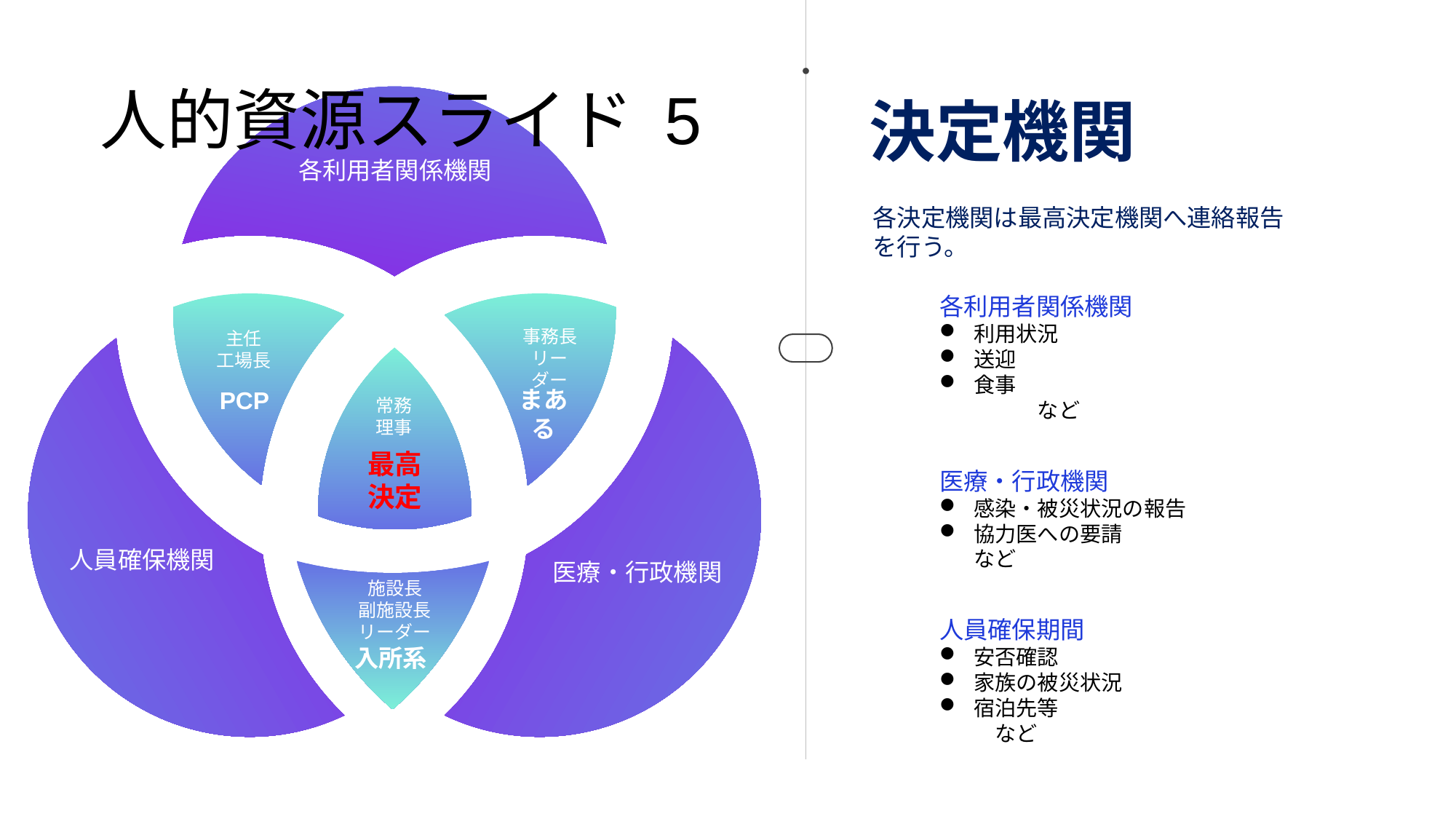

# 人的資源スライド 5

決定機関
各利用者関係機関
各決定機関は最高決定機関へ連絡報告を行う。
各利用者関係機関
利用状況
送迎
食事　　　　　　　　　　　　　など

事務長
リーダー
主任
工場長

まある
PCP
常務
理事
最高
決定
医療・行政機関
感染・被災状況の報告
協力医への要請　　　　　など
人員確保機関
医療・行政機関

施設長
副施設長
リーダー
人員確保期間
安否確認
家族の被災状況
宿泊先等　　　　　　　　　など
入所系